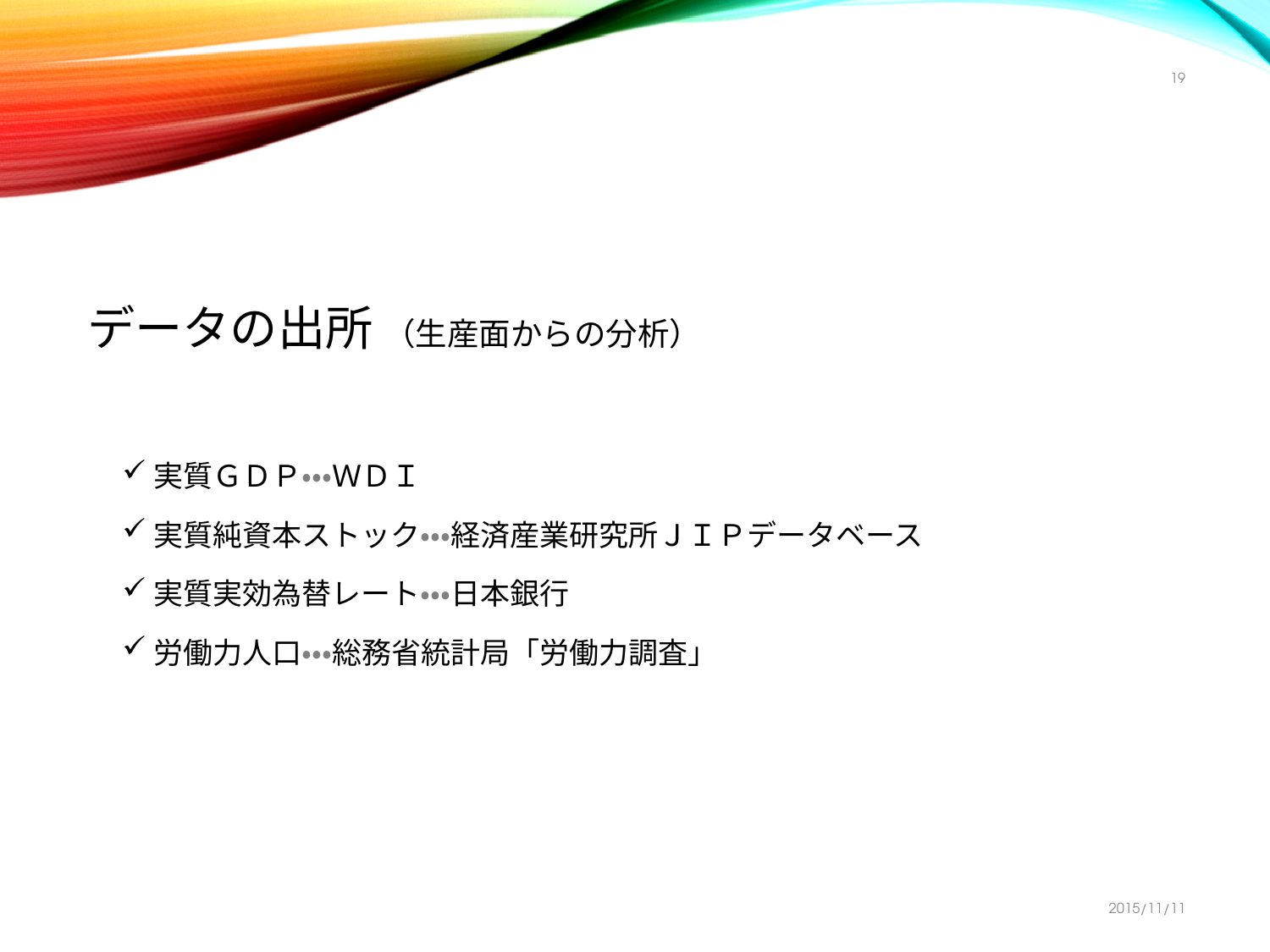

19
# データの出所 （生産面からの分析）

実質ＧＤＰ・・・ＷＤＩ
実質純資本ストック・・・経済産業研究所ＪＩＰデータベース
実質実効為替レート・・・日本銀行
労働力人口・・・総務省統計局「労働力調査」

2015/11/11